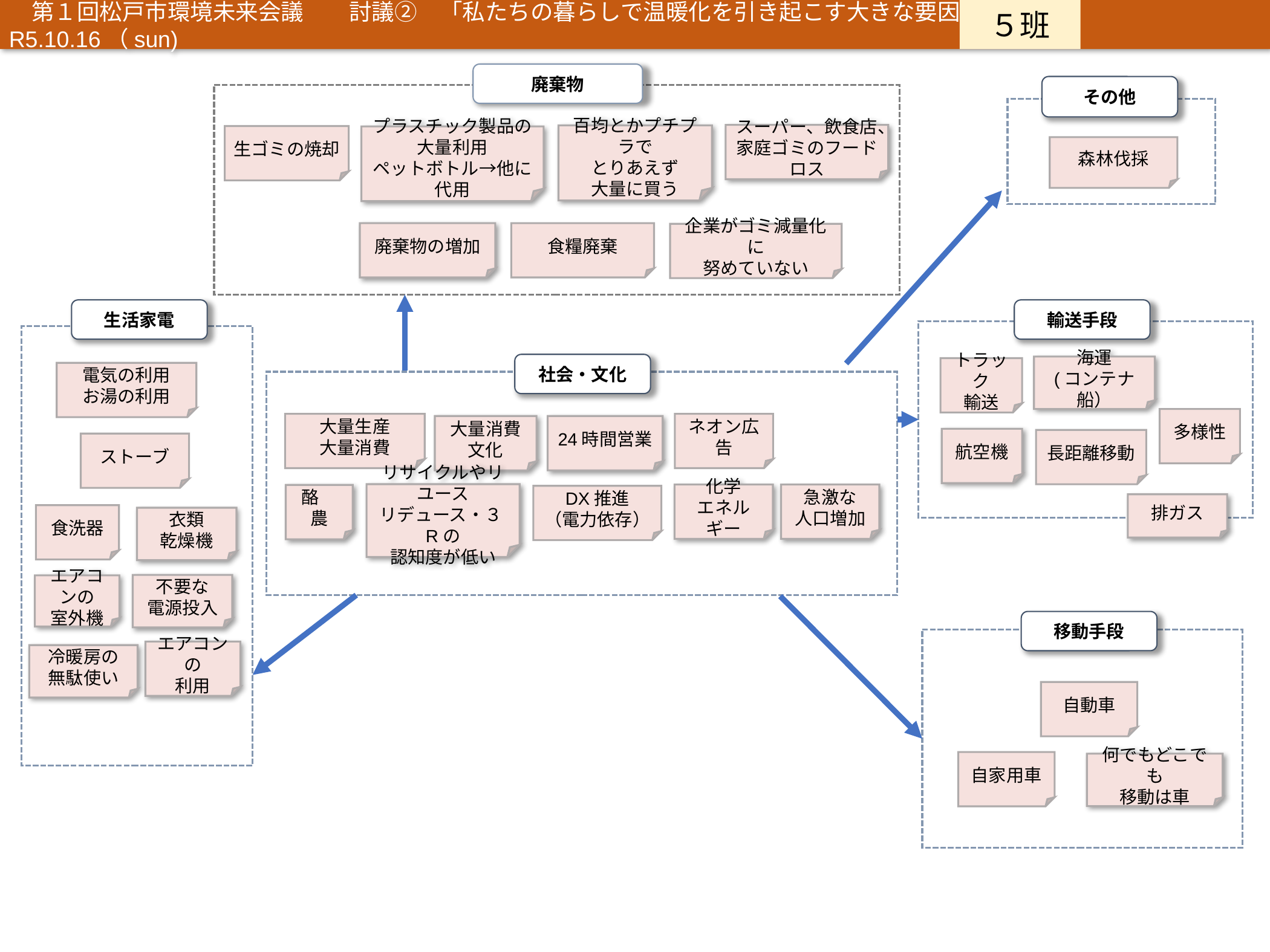

第１回松戸市環境未来会議　　討議②　「私たちの暮らしで温暖化を引き起こす大きな要因はなにか？     　　　　　  R5.10.16（sun)
５班
廃棄物

生ゴミの焼却
食糧廃棄
企業がゴミ減量化に
努めていない
百均とかプチプラで
とりあえず
大量に買う
プラスチック製品の
大量利用
ペットボトル→他に代用
スーパー、飲食店、
家庭ゴミのフードロス
廃棄物の増加
その他

森林伐採
生活家電

電気の利用
お湯の利用
ストーブ
食洗器
衣類
乾燥機
エアコンの
室外機
エアコンの
利用
不要な
電源投入
冷暖房の
無駄使い
輸送手段

トラック
輸送
多様性
長距離移動
海運
(コンテナ船）
航空機
排ガス
社会・文化

大量生産
大量消費
ネオン広告
DX推進
（電力依存）
大量消費文化
24時間営業
化学
エネルギー
酪　農
急激な
人口増加
リサイクルやリユース
リデュース・３Rの
認知度が低い
移動手段

自動車
自家用車
何でもどこでも
移動は車